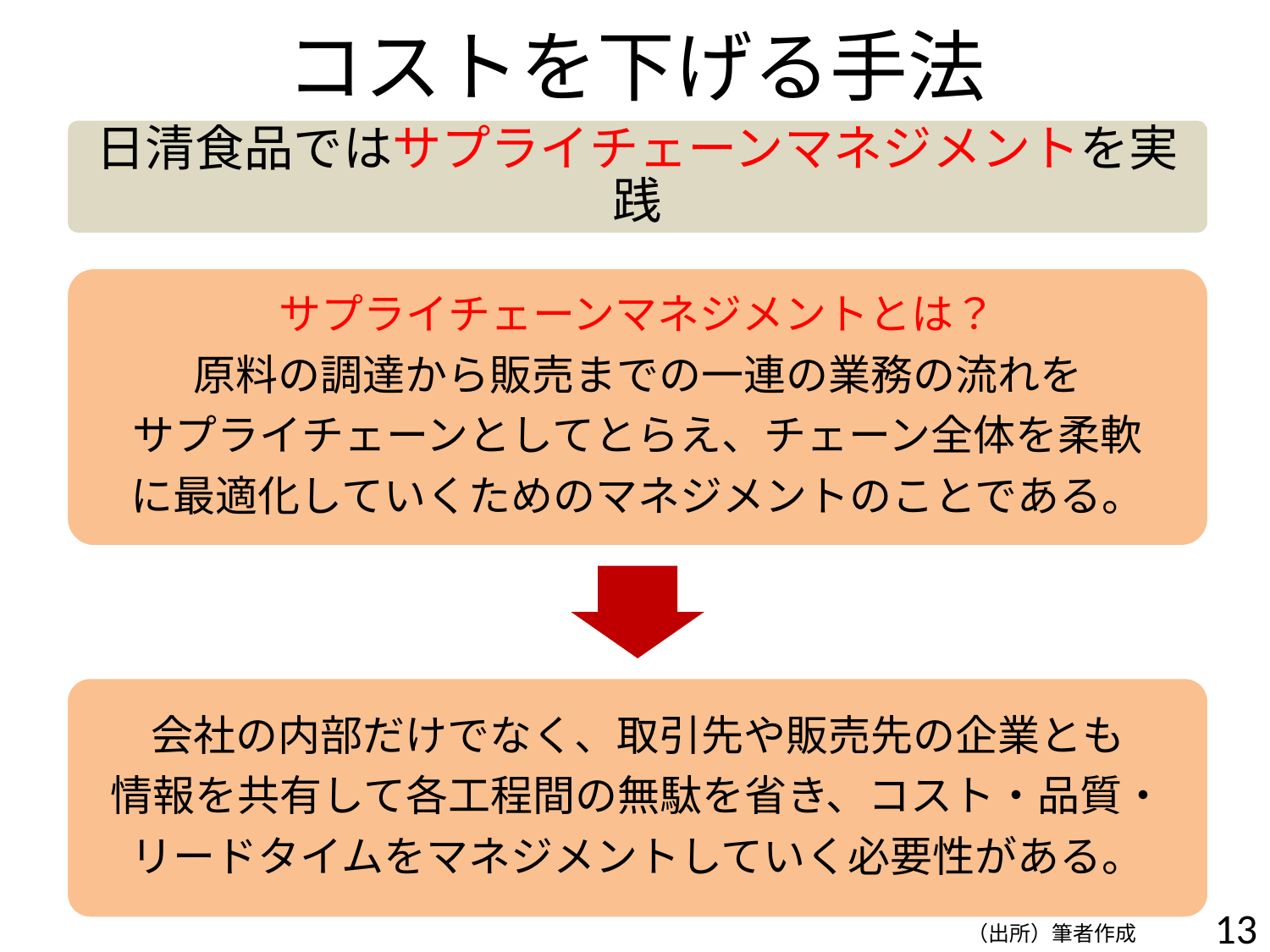

# コストを下げる手法
日清食品ではサプライチェーンマネジメントを実践

サプライチェーンマネジメントとは？
原料の調達から販売までの一連の業務の流れを
サプライチェーンとしてとらえ、チェーン全体を柔軟
に最適化していくためのマネジメントのことである。

会社の内部だけでなく、取引先や販売先の企業とも
情報を共有して各工程間の無駄を省き、コスト・品質・
リードタイムをマネジメントしていく必要性がある。
13
（出所）筆者作成